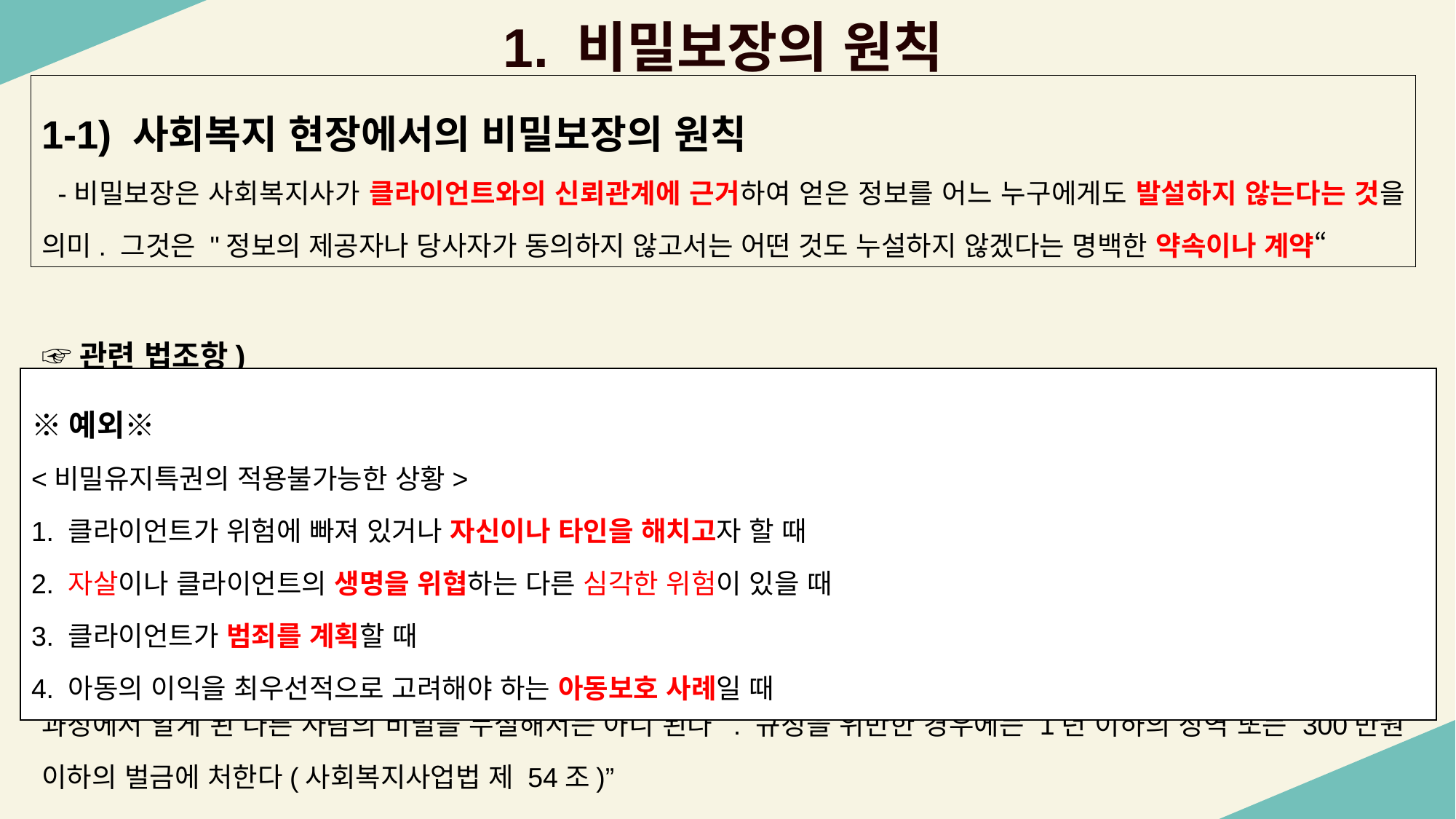

1. 비밀보장의 원칙
1-1) 사회복지 현장에서의 비밀보장의 원칙
  -비밀보장은 사회복지사가 클라이언트와의 신뢰관계에 근거하여 얻은 정보를 어느 누구에게도 발설하지 않는다는 것을 의미. 그것은 "정보의 제공자나 당사자가 동의하지 않고서는 어떤 것도 누설하지 않겠다는 명백한 약속이나 계약“
☞관련 법조항)
•헌법 제17조: “모든 국민은 사생활의 비밀과 자유를 침해 받지 아니한다.”
•한국사회복지사윤리강령 II. 1-4: “사회복지사는 클라이언트의 사생활을 보호하며, 직무수행과정에서 얻은 정보에 대해 철저하게 비밀을 유지해야 한다.”
•사회보장기본법 제31조: 사회보장의 업무에 종사하는 자는 사회보장과 관련해 알게 된 개인․법인 또는 단체의 비밀을 관계법령이 정하는 바에 의해 보호해야 한다“.
•사회복지사업법 제 47조: “사회복지사업 또는 사회복지업무에 종사하였거나 종사하고 있는 자는 그 업무수행의 과정에서 알게 된 다른 사람의 비밀을 누설해서는 아니 된다“. 규정을 위반한 경우에는 1년 이하의 징역 또는 300만원 이하의 벌금에 처한다(사회복지사업법 제 54조)”
※예외※
<비밀유지특권의 적용불가능한 상황>
1. 클라이언트가 위험에 빠져 있거나 자신이나 타인을 해치고자 할 때
2. 자살이나 클라이언트의 생명을 위협하는 다른 심각한 위험이 있을 때
3. 클라이언트가 범죄를 계획할 때
4. 아동의 이익을 최우선적으로 고려해야 하는 아동보호 사례일 때